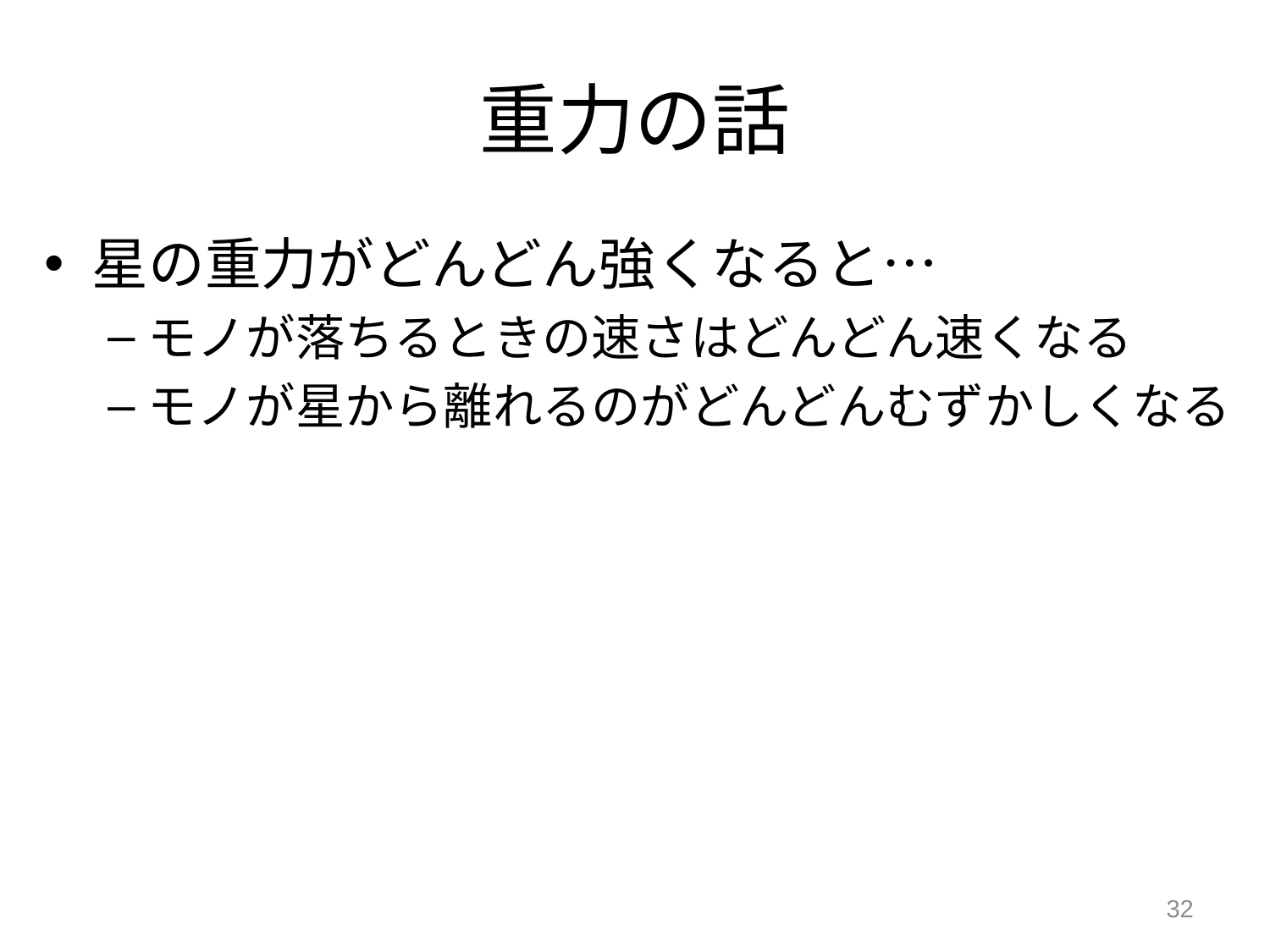

# 重力の話
星の重力がどんどん強くなると…
モノが落ちるときの速さはどんどん速くなる
モノが星から離れるのがどんどんむずかしくなる

32